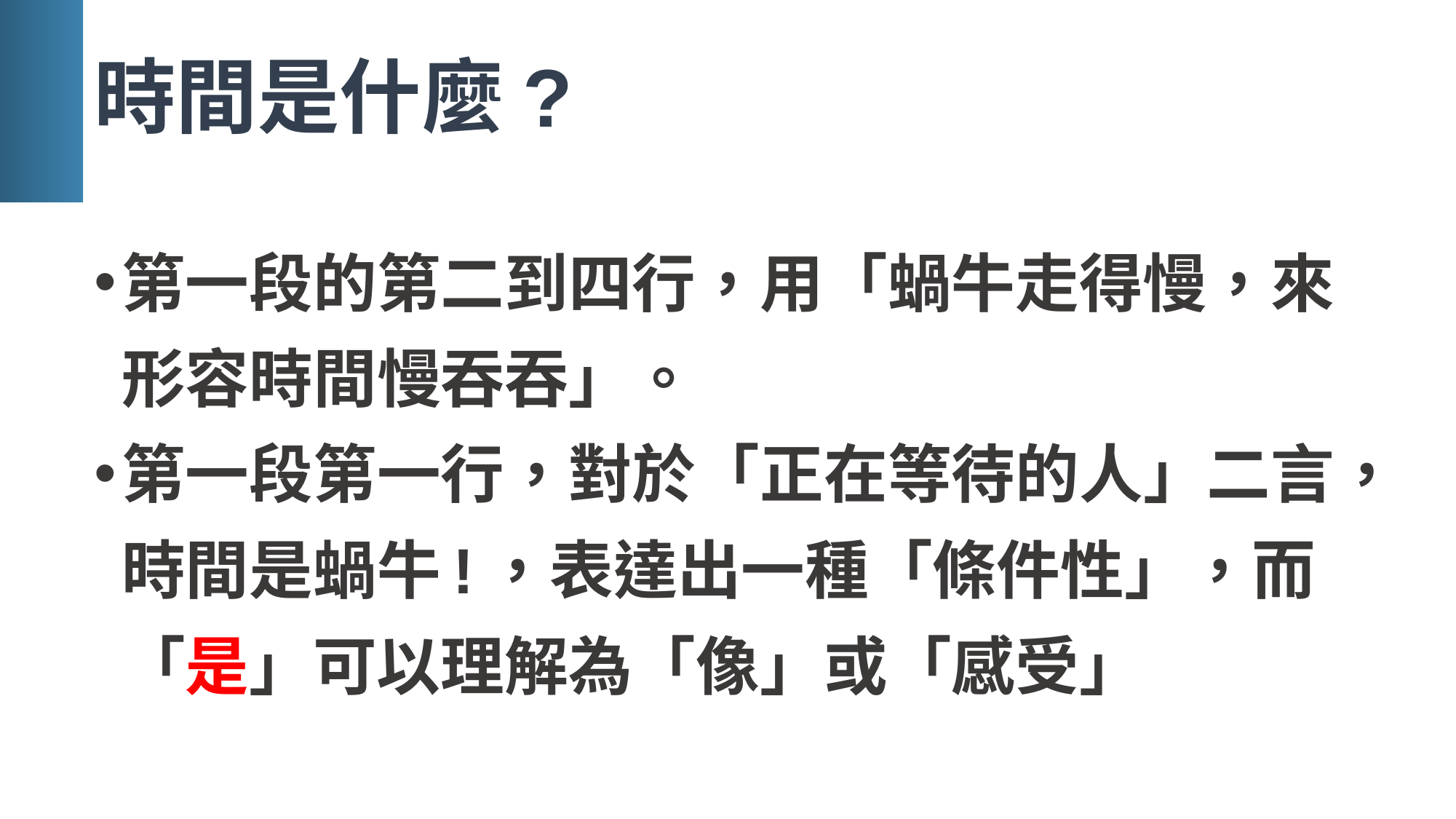

# 時間是什麼?
第一段的第二到四行，用「蝸牛走得慢，來形容時間慢吞吞」。
第一段第一行，對於「正在等待的人」二言，時間是蝸牛!，表達出一種「條件性」，而「是」可以理解為「像」或「感受」